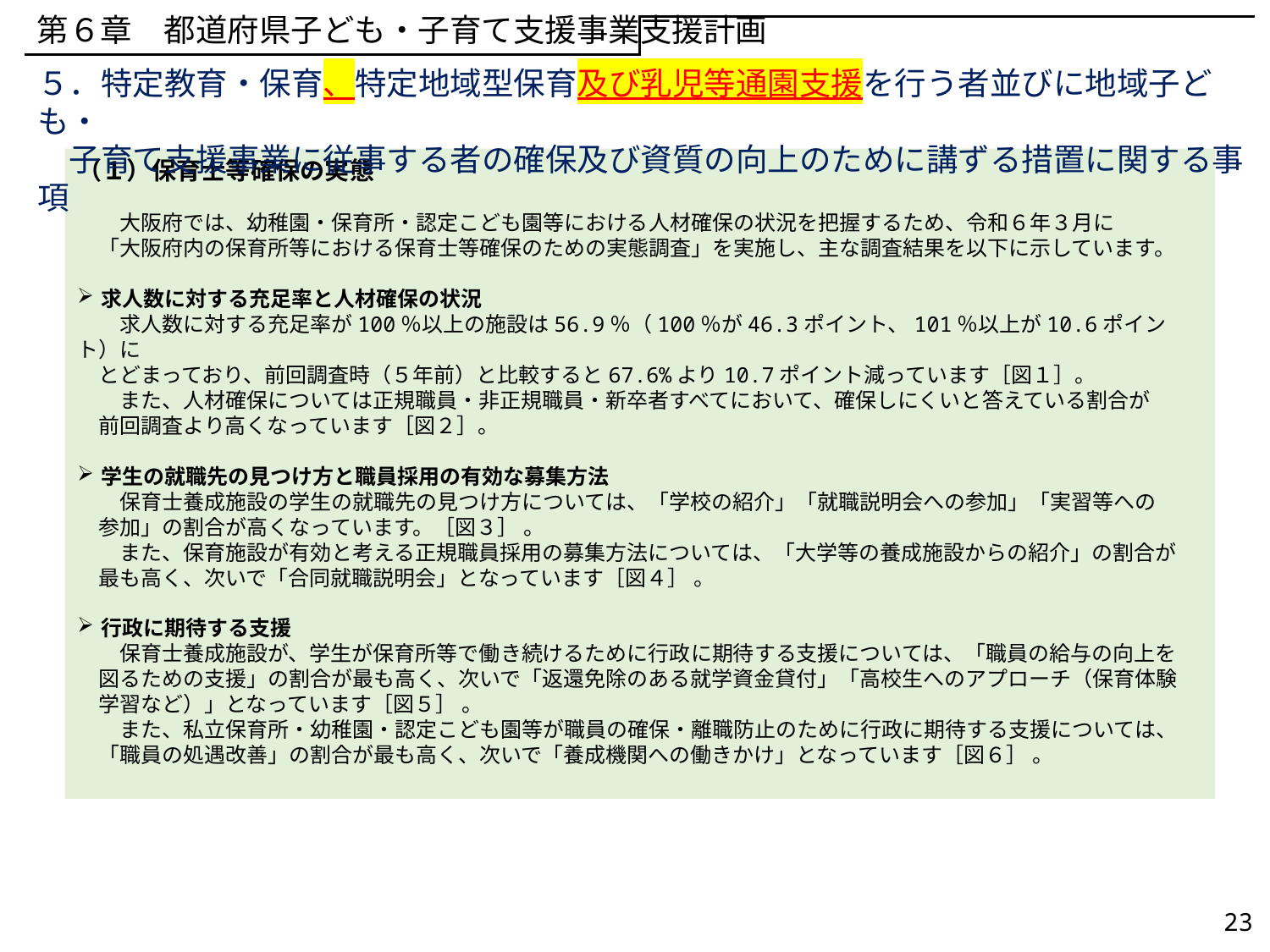

第６章　都道府県子ども・子育て支援事業支援計画

５．特定教育・保育、特定地域型保育及び乳児等通園支援を行う者並びに地域子ども・
　子育て支援事業に従事する者の確保及び資質の向上のために講ずる措置に関する事項
（１）保育士等確保の実態

　　大阪府では、幼稚園・保育所・認定こども園等における人材確保の状況を把握するため、令和６年３月に
　「大阪府内の保育所等における保育士等確保のための実態調査」を実施し、主な調査結果を以下に示しています。
求人数に対する充足率と人材確保の状況
　　求人数に対する充足率が100％以上の施設は56.9％（100％が46.3ポイント、101％以上が10.6ポイント）に
　とどまっており、前回調査時（５年前）と比較すると67.6%より10.7ポイント減っています［図１］。
　　また、人材確保については正規職員・非正規職員・新卒者すべてにおいて、確保しにくいと答えている割合が
　前回調査より高くなっています［図２］。

学生の就職先の見つけ方と職員採用の有効な募集方法
　　保育士養成施設の学生の就職先の見つけ方については、「学校の紹介」「就職説明会への参加」「実習等への
　参加」の割合が高くなっています。［図３］ 。
　　また、保育施設が有効と考える正規職員採用の募集方法については、「大学等の養成施設からの紹介」の割合が
　最も高く、次いで「合同就職説明会」となっています［図４］ 。

行政に期待する支援
　　保育士養成施設が、学生が保育所等で働き続けるために行政に期待する支援については、「職員の給与の向上を
　図るための支援」の割合が最も高く、次いで「返還免除のある就学資金貸付」「高校生へのアプローチ（保育体験
　学習など）」となっています［図５］ 。
　　また、私立保育所・幼稚園・認定こども園等が職員の確保・離職防止のために行政に期待する支援については、
　「職員の処遇改善」の割合が最も高く、次いで「養成機関への働きかけ」となっています［図６］ 。

23